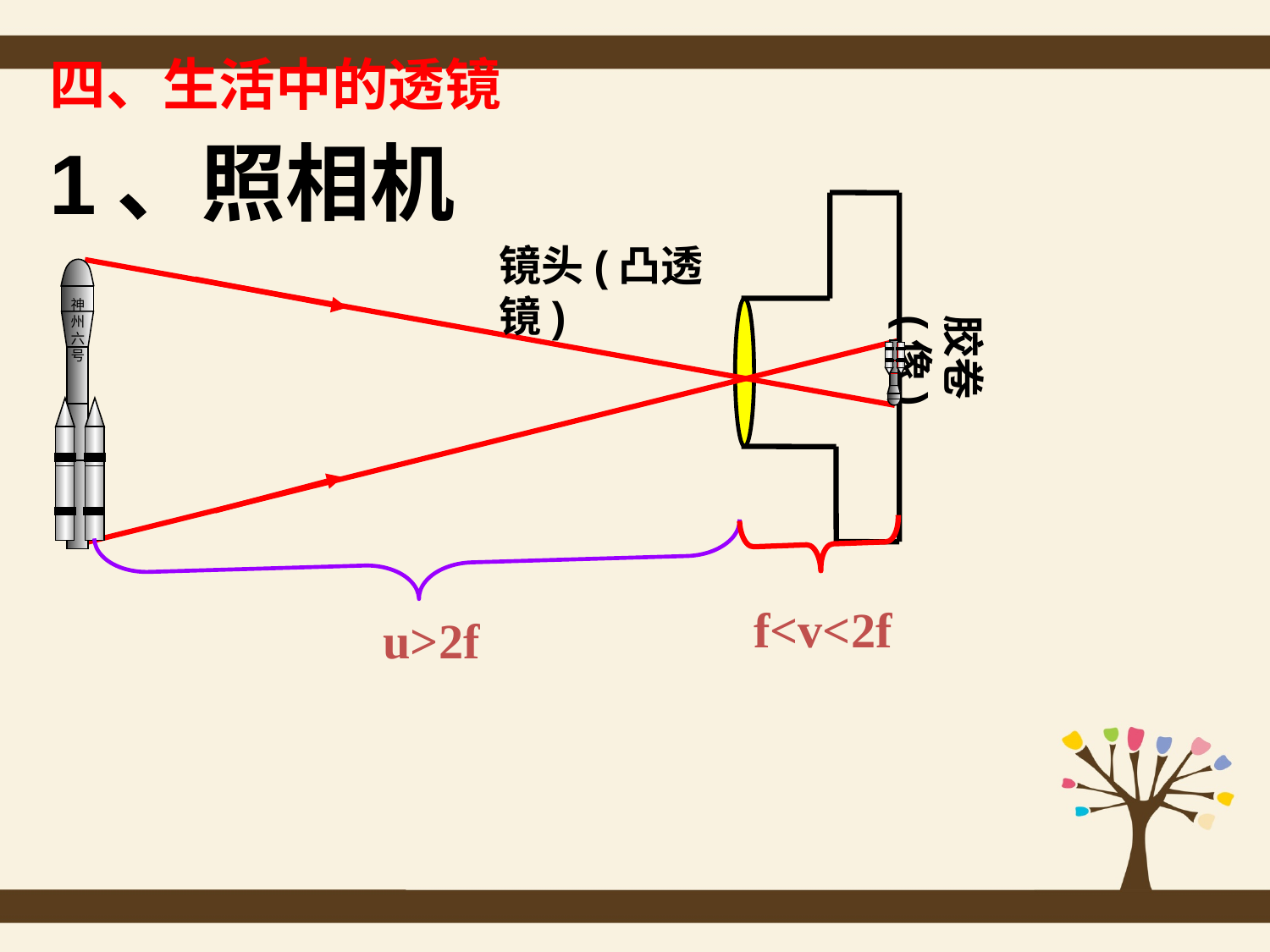

四、生活中的透镜
1、照相机

镜头(凸透镜)
胶卷(像)

神州六号

f<v<2f
u>2f